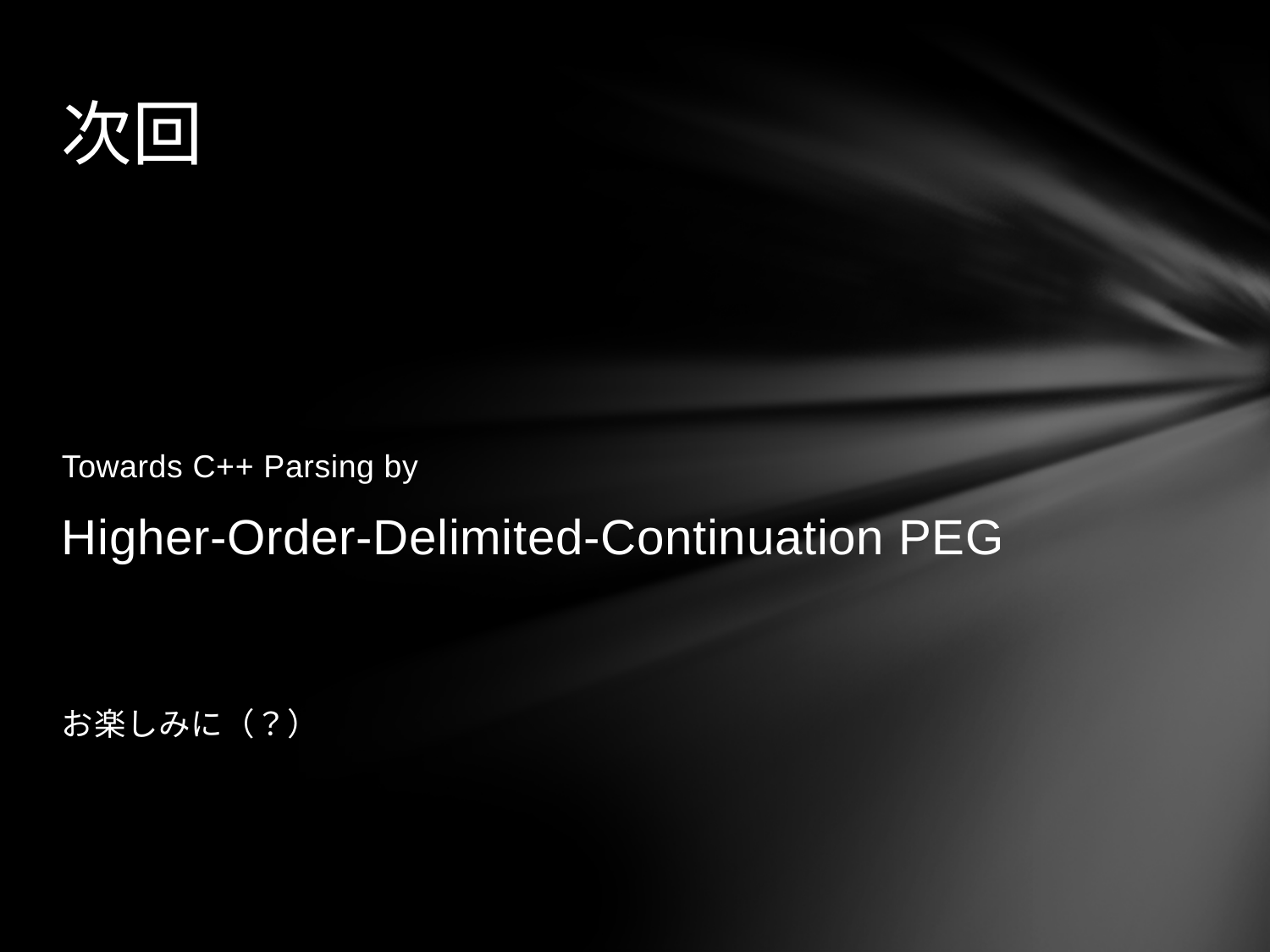

# 次回

Towards C++ Parsing by
Higher-Order-Delimited-Continuation PEG

お楽しみに（？）